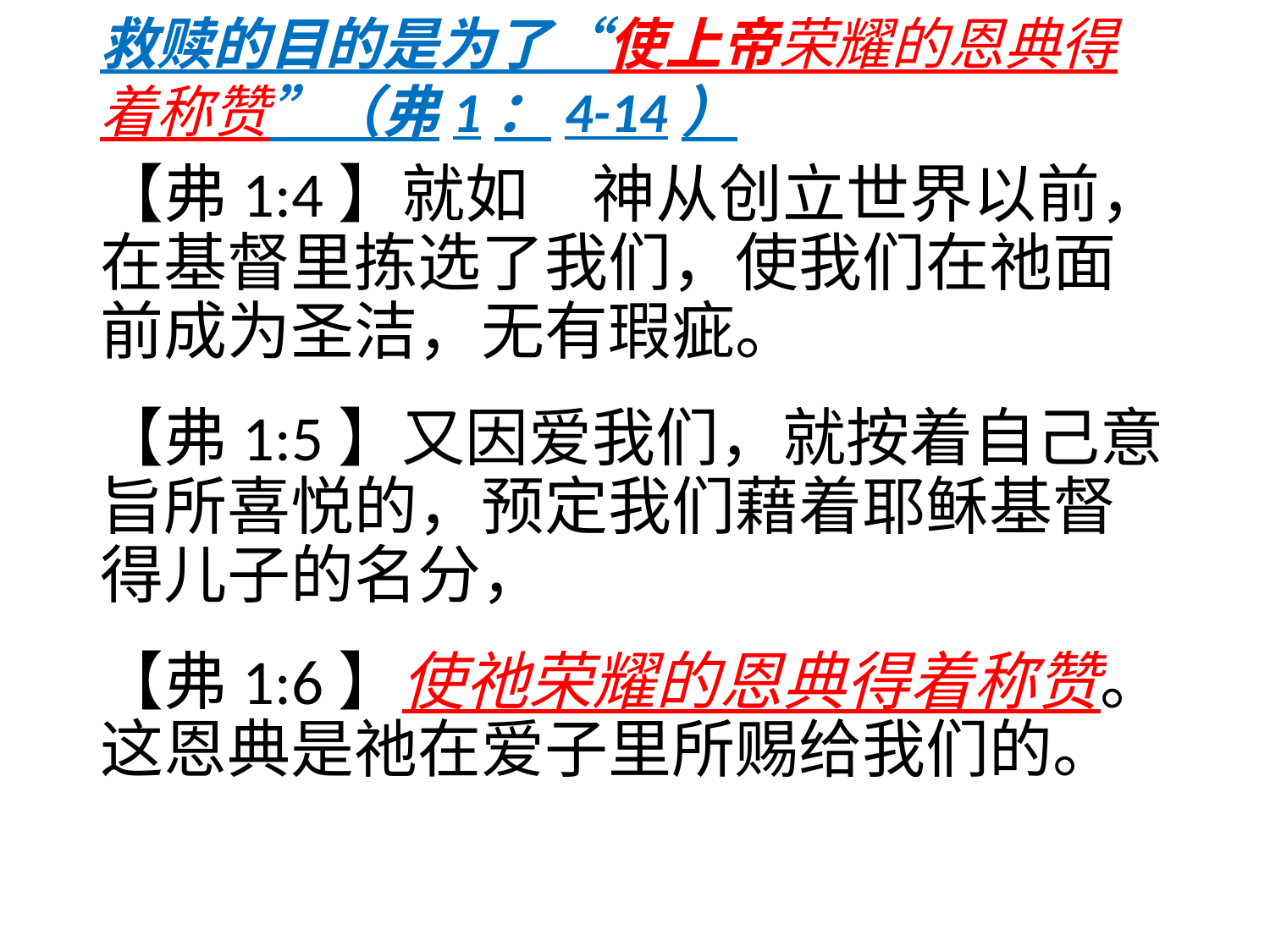

# 救赎的目的是为了“使上帝荣耀的恩典得着称赞”（弗1：4-14）
【弗1:4】就如　神从创立世界以前，在基督里拣选了我们，使我们在祂面前成为圣洁，无有瑕疵。

【弗1:5】又因爱我们，就按着自己意旨所喜悦的，预定我们藉着耶稣基督得儿子的名分，

【弗1:6】使祂荣耀的恩典得着称赞。这恩典是祂在爱子里所赐给我们的。